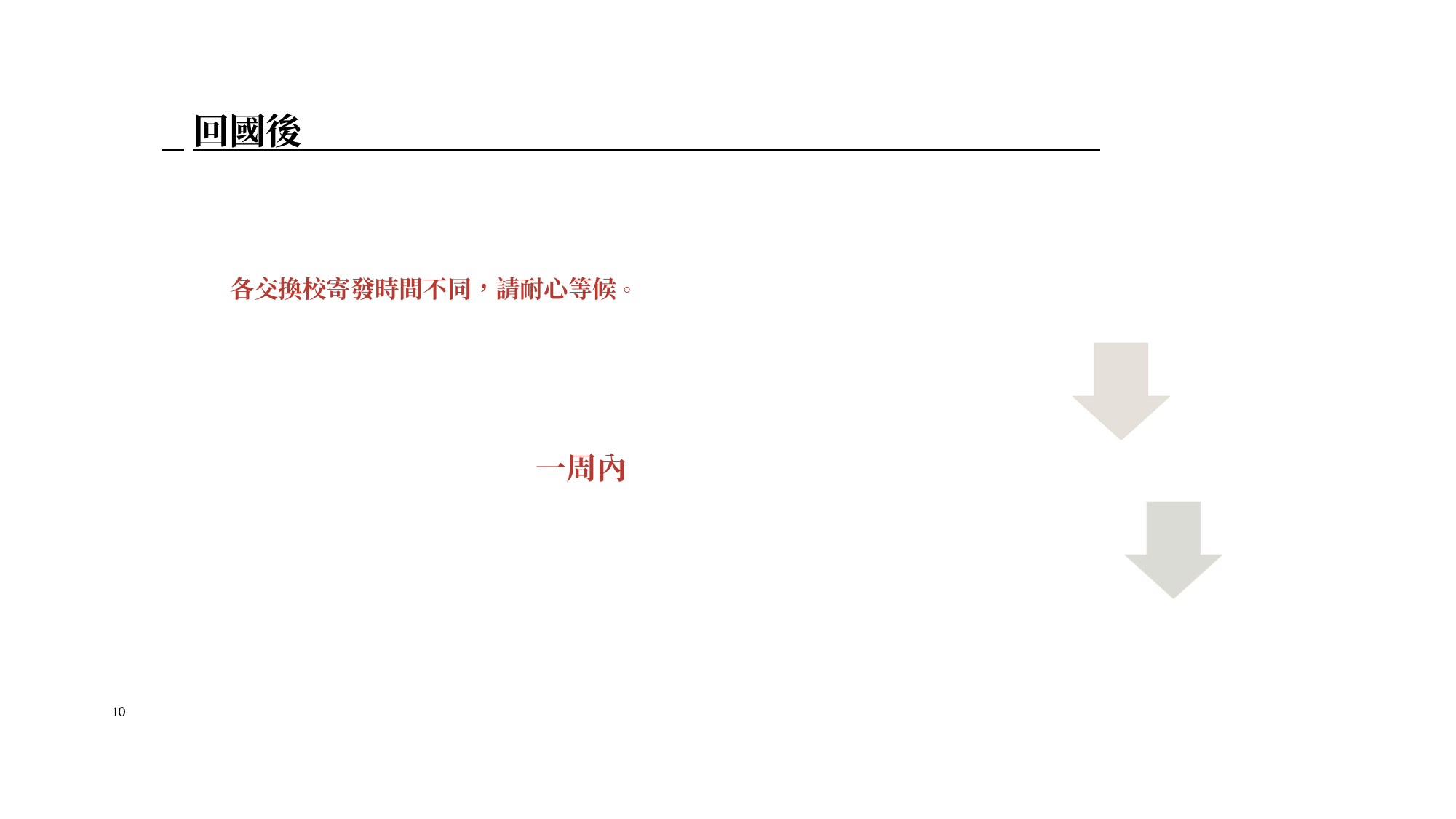

回國後

收到通知後，向國際處領取交換校成績單
•  各交換校寄發時間不同，請耐心等候。
•  急需成績單辦理學分採計以畢業者，請在離開交換校前自行向該校申請成績單(可能另外收費)。

領取成績單後，於一周內繳交交換心得報告

自行列印附表五、返校手續單，依序至系上、註冊組、國際處繳交資料
10